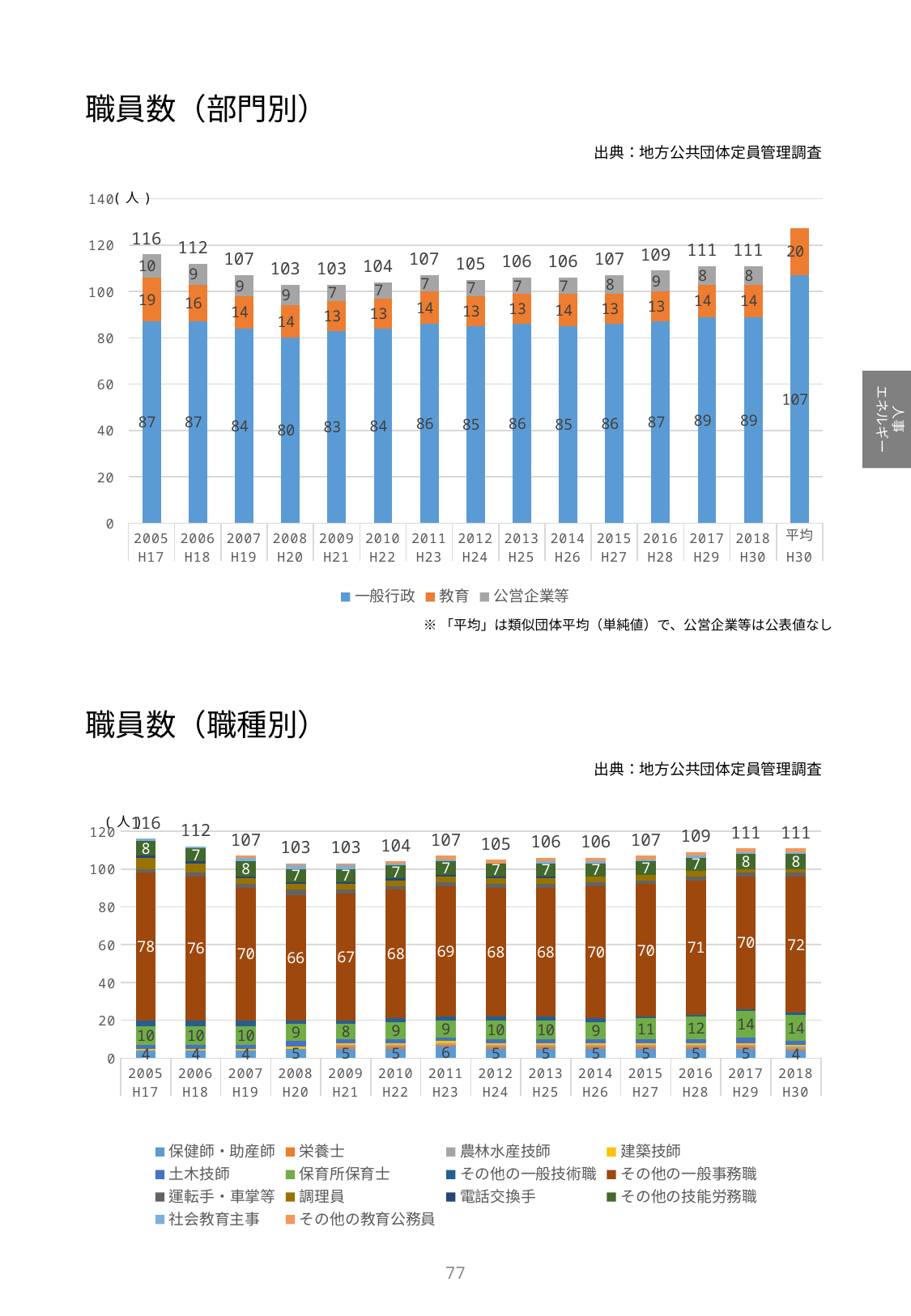

# 職員数（部門別）
出典：地方公共団体定員管理調査

### Chart

| Category | 一般行政 | 教育 | 公営企業等 | 合計 |
|---|---|---|---|---|
| 2005 | 87.0 | 19.0 | 10.0 | 116.0 |
| 2006 | 87.0 | 16.0 | 9.0 | 112.0 |
| 2007 | 84.0 | 14.0 | 9.0 | 107.0 |
| 2008 | 80.0 | 14.0 | 9.0 | 103.0 |
| 2009 | 83.0 | 13.0 | 7.0 | 103.0 |
| 2010 | 84.0 | 13.0 | 7.0 | 104.0 |
| 2011 | 86.0 | 14.0 | 7.0 | 107.0 |
| 2012 | 85.0 | 13.0 | 7.0 | 105.0 |
| 2013 | 86.0 | 13.0 | 7.0 | 106.0 |
| 2014 | 85.0 | 14.0 | 7.0 | 106.0 |
| 2015 | 86.0 | 13.0 | 8.0 | 107.0 |
| 2016 | 87.0 | 13.0 | 9.0 | 109.0 |
| 2017 | 89.0 | 14.0 | 8.0 | 111.0 |
| 2018 | 89.0 | 14.0 | 8.0 | 111.0 |
| 平均 | 107.04 | 20.3 | None | None |
人事
エネルギー
※「平均」は類似団体平均（単純値）で、公営企業等は公表値なし
職員数（職種別）
出典：地方公共団体定員管理調査

### Chart

| Category | 保健師・助産師 | 栄養士 | 農林水産技師 | 建築技師 | 土木技師 | 保育所保育士 | その他の一般技術職 | その他の一般事務職 | 運転手・車掌等 | 調理員 | 電話交換手 | その他の技能労務職 | 社会教育主事 | その他の教育公務員 | 合計 |
|---|---|---|---|---|---|---|---|---|---|---|---|---|---|---|---|
| 2005 | 4.0 | None | None | 1.0 | 2.0 | 10.0 | 3.0 | 78.0 | 2.0 | 6.0 | 1.0 | 8.0 | 1.0 | None | 116.0 |
| 2006 | 4.0 | None | None | 1.0 | 2.0 | 10.0 | 3.0 | 76.0 | 2.0 | 5.0 | 1.0 | 7.0 | 1.0 | None | 112.0 |
| 2007 | 4.0 | None | None | 1.0 | 2.0 | 10.0 | 3.0 | 70.0 | 2.0 | 3.0 | 1.0 | 8.0 | 2.0 | 1.0 | 107.0 |
| 2008 | 5.0 | None | None | 1.0 | 3.0 | 9.0 | 2.0 | 66.0 | 3.0 | 3.0 | 1.0 | 7.0 | 2.0 | 1.0 | 103.0 |
| 2009 | 5.0 | 1.0 | 1.0 | 1.0 | 2.0 | 8.0 | 2.0 | 67.0 | 2.0 | 3.0 | 1.0 | 7.0 | 2.0 | 1.0 | 103.0 |
| 2010 | 5.0 | 1.0 | 1.0 | 1.0 | 2.0 | 9.0 | 2.0 | 68.0 | 2.0 | 3.0 | 1.0 | 7.0 | 1.0 | 1.0 | 104.0 |
| 2011 | 6.0 | 1.0 | 1.0 | 1.0 | 2.0 | 9.0 | 2.0 | 69.0 | 2.0 | 3.0 | 1.0 | 7.0 | 1.0 | 2.0 | 107.0 |
| 2012 | 5.0 | 1.0 | 1.0 | 1.0 | 2.0 | 10.0 | 2.0 | 68.0 | 2.0 | 3.0 | 1.0 | 7.0 | 0.0 | 2.0 | 105.0 |
| 2013 | 5.0 | 1.0 | 1.0 | 1.0 | 2.0 | 10.0 | 2.0 | 68.0 | 2.0 | 3.0 | 1.0 | 7.0 | 1.0 | 2.0 | 106.0 |
| 2014 | 5.0 | 1.0 | 1.0 | 1.0 | 2.0 | 9.0 | 2.0 | 70.0 | 2.0 | 3.0 | None | 7.0 | 1.0 | 2.0 | 106.0 |
| 2015 | 5.0 | 1.0 | 1.0 | 1.0 | 2.0 | 11.0 | 1.0 | 70.0 | 2.0 | 3.0 | None | 7.0 | 1.0 | 2.0 | 107.0 |
| 2016 | 5.0 | 1.0 | 1.0 | 1.0 | 2.0 | 12.0 | 1.0 | 71.0 | 2.0 | 3.0 | None | 7.0 | 1.0 | 2.0 | 109.0 |
| 2017 | 5.0 | 1.0 | 1.0 | 1.0 | 3.0 | 14.0 | 1.0 | 70.0 | 2.0 | 2.0 | None | 8.0 | 1.0 | 2.0 | 111.0 |
| 2018 | 4.0 | 1.0 | 1.0 | 1.0 | 2.0 | 14.0 | 1.0 | 72.0 | 2.0 | 2.0 | None | 8.0 | 1.0 | 2.0 | 111.0 |
77